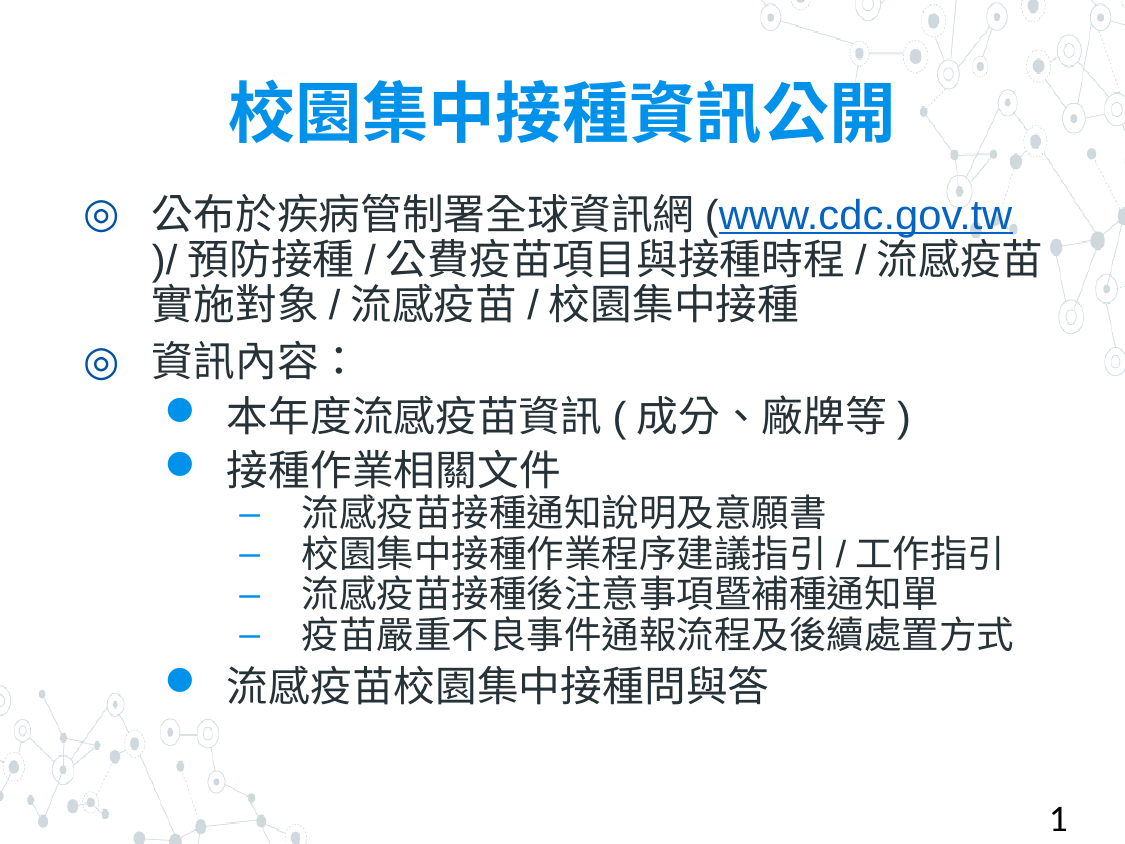

# 校園集中接種資訊公開
公布於疾病管制署全球資訊網(www.cdc.gov.tw)/預防接種/公費疫苗項目與接種時程/流感疫苗實施對象/流感疫苗/校園集中接種
資訊內容：
本年度流感疫苗資訊(成分、廠牌等)
接種作業相關文件
流感疫苗接種通知說明及意願書
校園集中接種作業程序建議指引/工作指引
流感疫苗接種後注意事項暨補種通知單
疫苗嚴重不良事件通報流程及後續處置方式
流感疫苗校園集中接種問與答
11